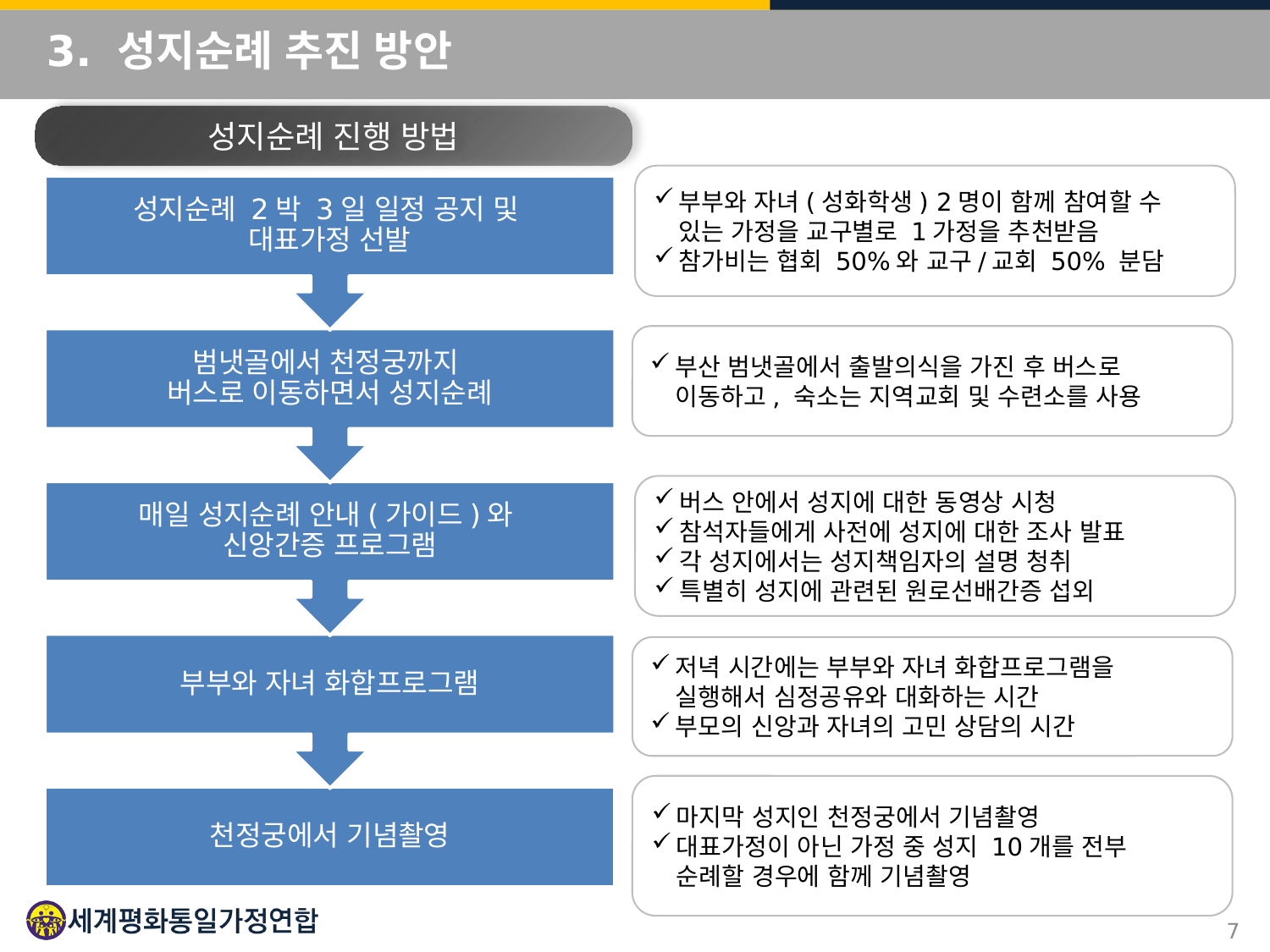

# 3. 성지순례 추진 방안
성지순례 진행 방법
부부와 자녀(성화학생) 2명이 함께 참여할 수
있는 가정을 교구별로 1가정을 추천받음
참가비는 협회 50%와 교구/교회 50% 분담
천정궁에서 기념촬영
부부와 자녀 화합프로그램
매일 성지순례 안내(가이드)와
신앙간증 프로그램
범냇골에서 천정궁까지
버스로 이동하면서 성지순례
성지순례 2박 3일 일정 공지 및
대표가정 선발
부산 범냇골에서 출발의식을 가진 후 버스로
이동하고, 숙소는 지역교회 및 수련소를 사용
버스 안에서 성지에 대한 동영상 시청
참석자들에게 사전에 성지에 대한 조사 발표
각 성지에서는 성지책임자의 설명 청취
특별히 성지에 관련된 원로선배간증 섭외
저녁 시간에는 부부와 자녀 화합프로그램을
실행해서 심정공유와 대화하는 시간
부모의 신앙과 자녀의 고민 상담의 시간
마지막 성지인 천정궁에서 기념촬영
대표가정이 아닌 가정 중 성지 10개를 전부
순례할 경우에 함께 기념촬영
7